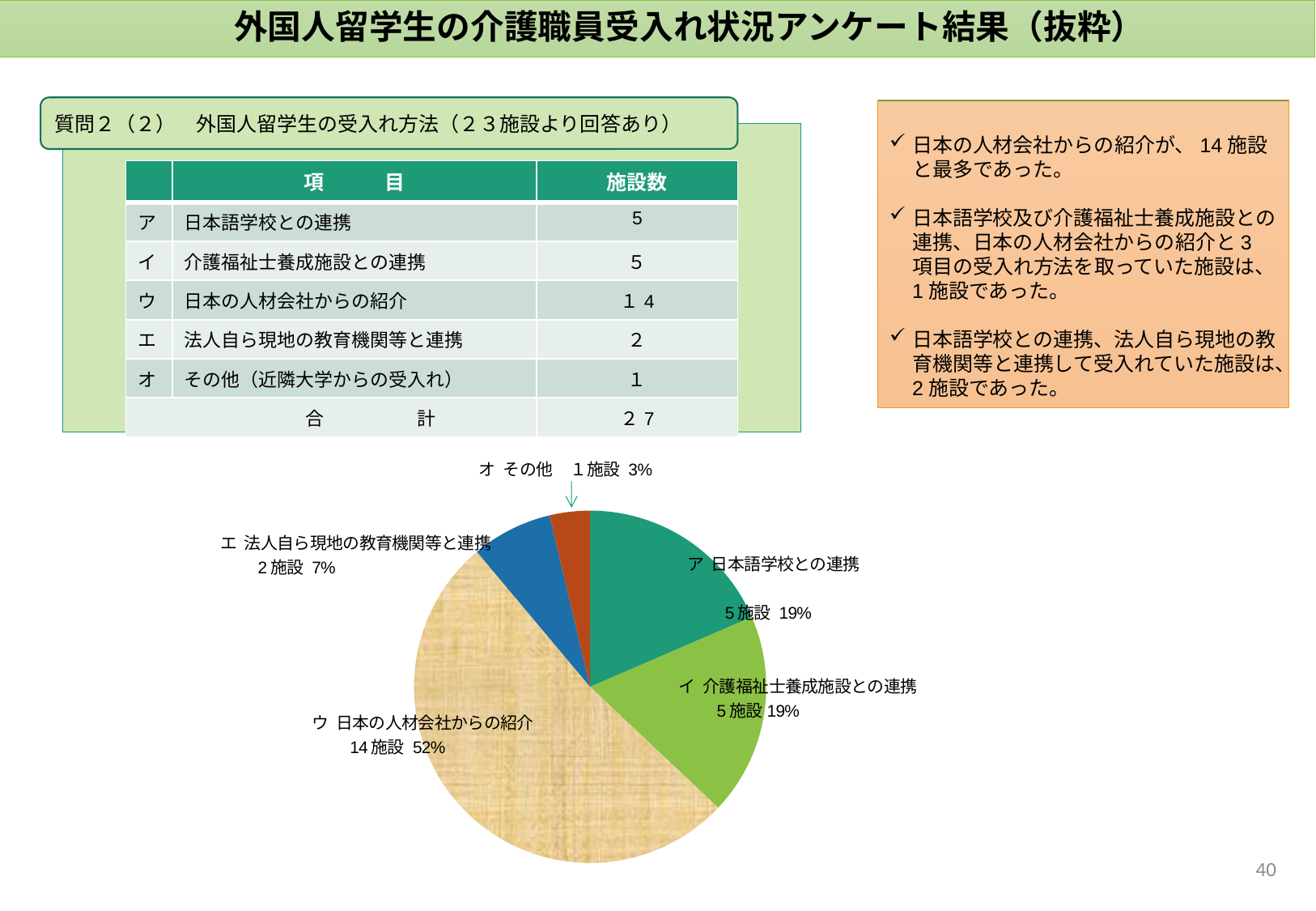

# 外国人留学生の介護職員受入れ状況アンケート結果（抜粋）
質問２（２）　外国人留学生の受入れ方法（２３施設より回答あり）

日本の人材会社からの紹介が、14施設と最多であった。

日本語学校及び介護福祉士養成施設との連携、日本の人材会社からの紹介と3項目の受入れ方法を取っていた施設は、1施設であった。

日本語学校との連携、法人自ら現地の教育機関等と連携して受入れていた施設は、2施設であった。

|  | 項　　　目 | 施設数 |
| --- | --- | --- |
| ア | 日本語学校との連携 | 5 |
| イ | 介護福祉士養成施設との連携 | ５ |
| ウ | 日本の人材会社からの紹介 | １4 |
| エ | 法人自ら現地の教育機関等と連携 | ２ |
| オ | その他（近隣大学からの受入れ） | １ |
| 合　　　　　計 |  | ２7 |
オ  その他　１施設 3%

### Chart

| Category | 施設数 | 割合 | 列1 | 列2 |
|---|---|---|---|---|
| ア | 5.0 | 18.51851851851852 | 19.0 | 18.0 |
| イ | 5.0 | 18.51851851851852 | 19.0 | 18.0 |
| ウ | 14.0 | 51.85185185185185 | 52.0 | 52.0 |
| エ | 2.0 | 7.4074074074074066 | 7.0 | 7.0 |
| オ | 1.0 | 3.7037037037037033 | 3.0 | 4.0 |
40